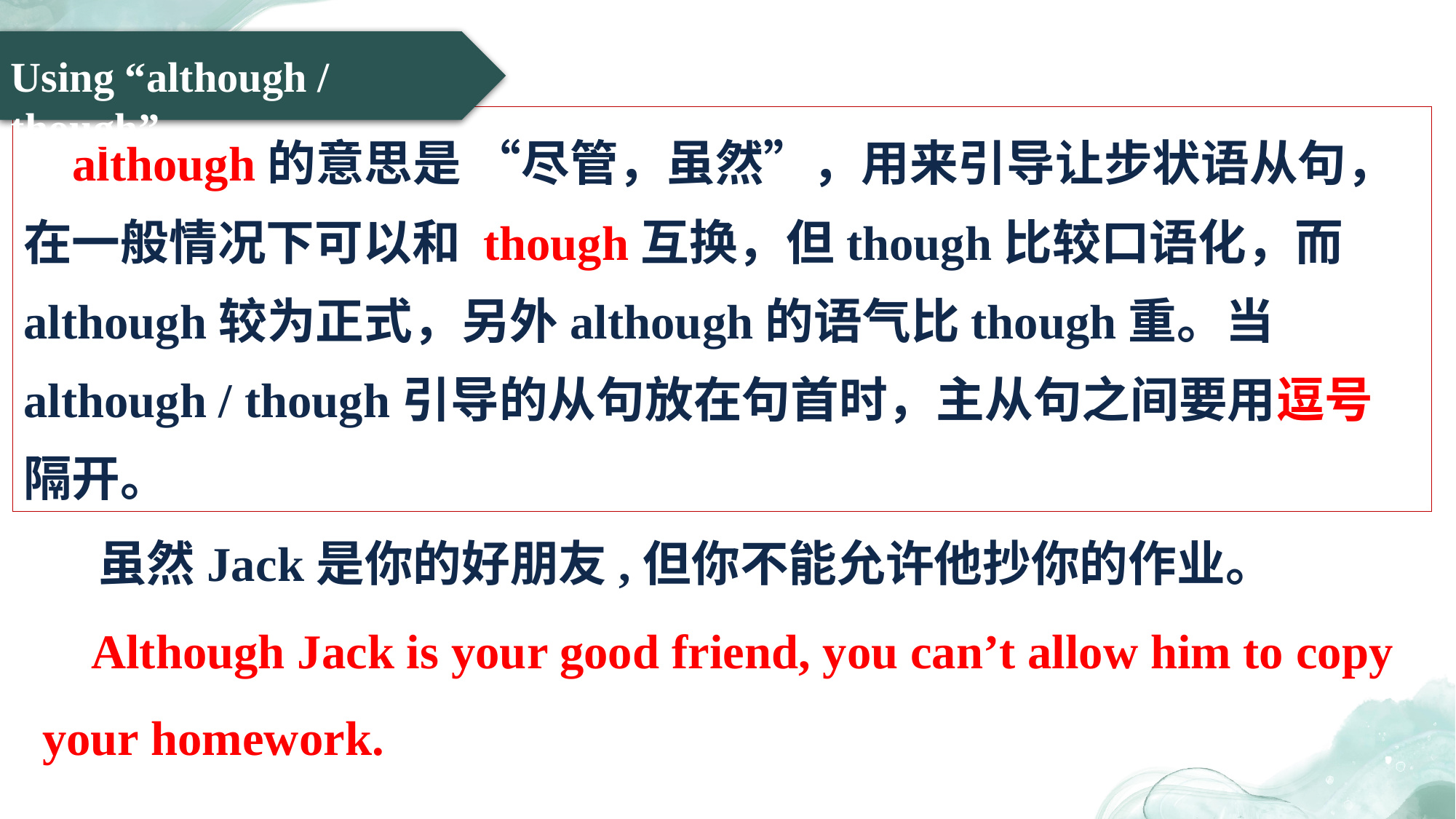

Using “although / though”
    although的意思是 “尽管，虽然”，用来引导让步状语从句，在一般情况下可以和 though互换，但though比较口语化，而although较为正式，另外although的语气比though重。当although / though引导的从句放在句首时，主从句之间要用逗号隔开。
    虽然Jack是你的好朋友,但你不能允许他抄你的作业。
    Although Jack is your good friend, you can’t allow him to copy your homework.